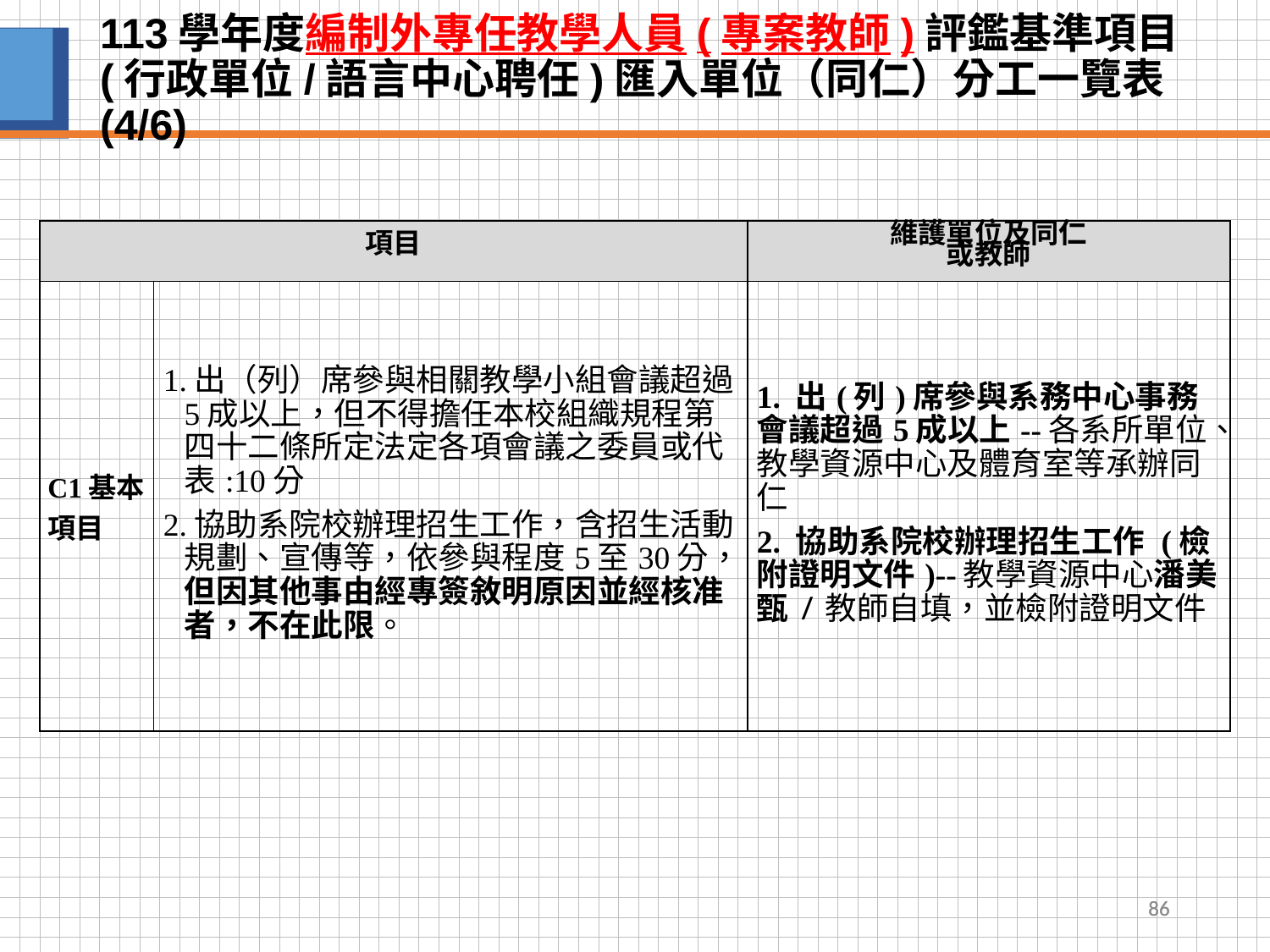

# 113學年度編制外專任教學人員(專案教師)評鑑基準項目(行政單位/語言中心聘任)匯入單位（同仁）分工一覽表(4/6)
| 項目 |  | 維護單位及同仁 或教師 |
| --- | --- | --- |
| C1基本項目 | 1.出（列）席參與相關教學小組會議超過5成以上，但不得擔任本校組織規程第四十二條所定法定各項會議之委員或代表:10分 2.協助系院校辦理招生工作，含招生活動規劃、宣傳等，依參與程度5至30分，但因其他事由經專簽敘明原因並經核准者，不在此限。 | 1. 出(列)席參與系務中心事務會議超過5成以上--各系所單位、教學資源中心及體育室等承辦同仁 2. 協助系院校辦理招生工作 (檢附證明文件)--教學資源中心潘美甄/教師自填，並檢附證明文件 |
86